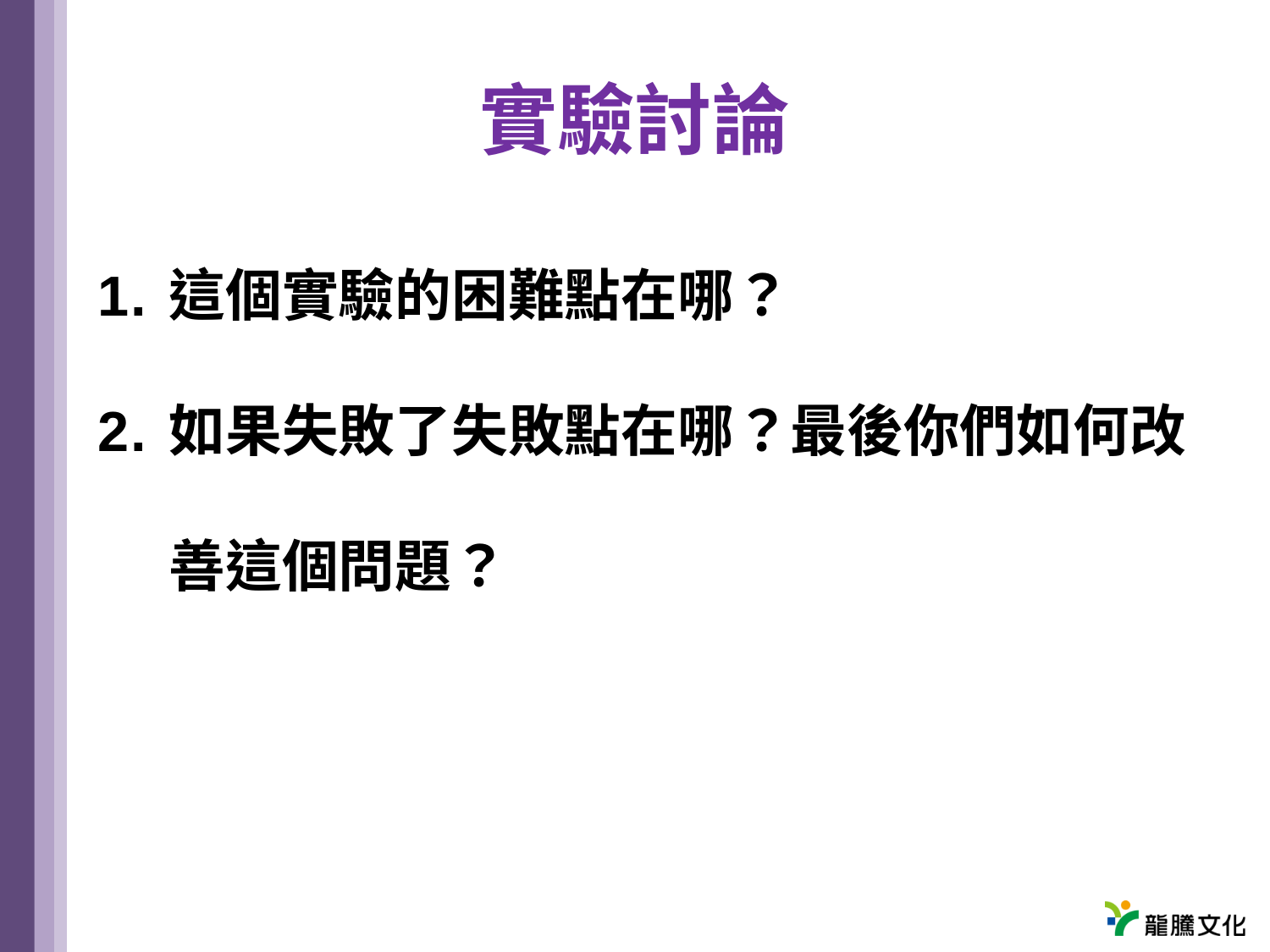

# 實驗討論
這個實驗的困難點在哪？
如果失敗了失敗點在哪？最後你們如何改善這個問題？